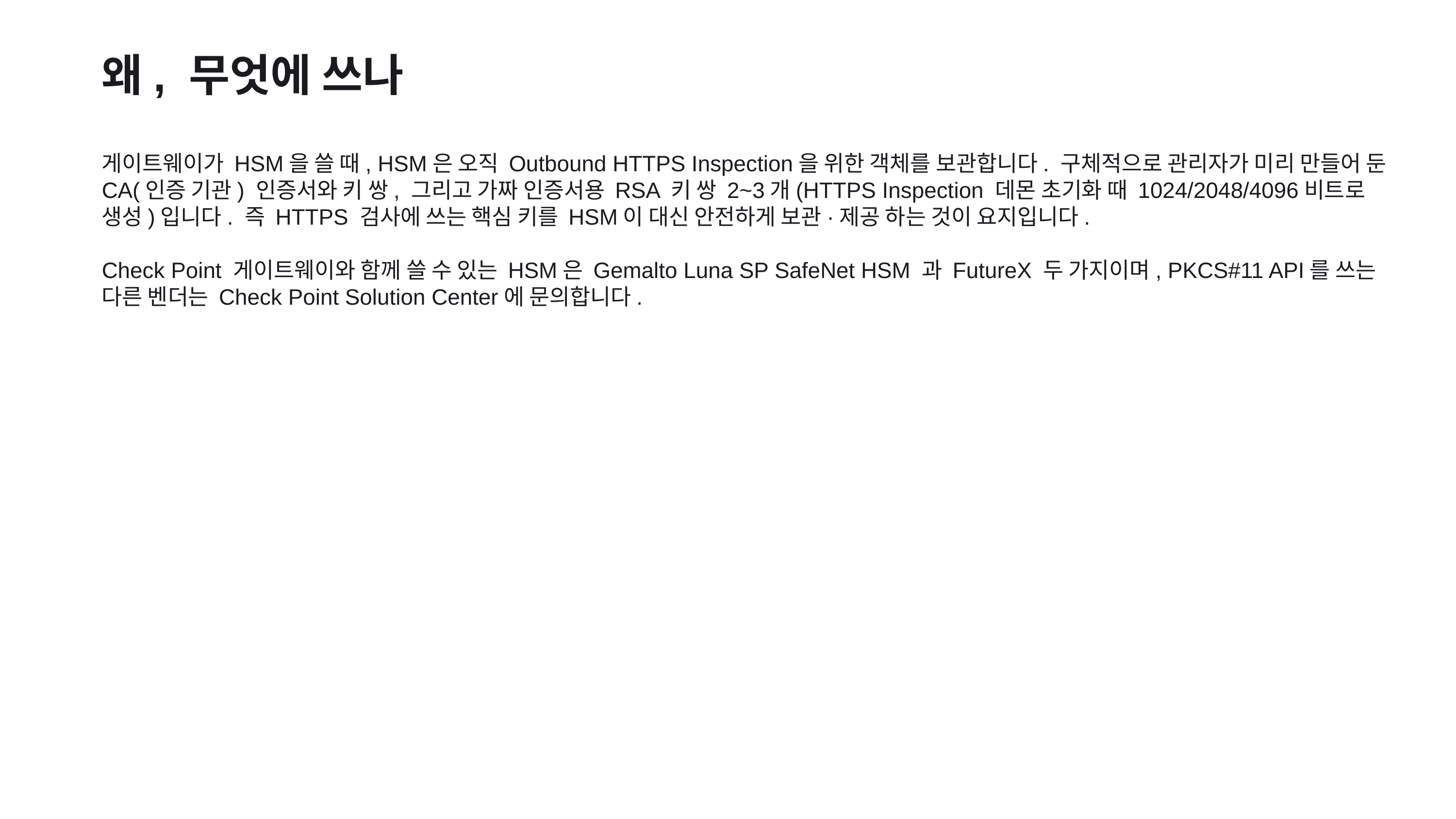

왜, 무엇에 쓰나
게이트웨이가 HSM을 쓸 때, HSM은 오직 Outbound HTTPS Inspection을 위한 객체를 보관합니다. 구체적으로 관리자가 미리 만들어 둔 CA(인증 기관) 인증서와 키 쌍, 그리고 가짜 인증서용 RSA 키 쌍 2~3개(HTTPS Inspection 데몬 초기화 때 1024/2048/4096비트로 생성)입니다. 즉 HTTPS 검사에 쓰는 핵심 키를 HSM이 대신 안전하게 보관·제공 하는 것이 요지입니다.

Check Point 게이트웨이와 함께 쓸 수 있는 HSM은 Gemalto Luna SP SafeNet HSM 과 FutureX 두 가지이며, PKCS#11 API를 쓰는 다른 벤더는 Check Point Solution Center에 문의합니다.